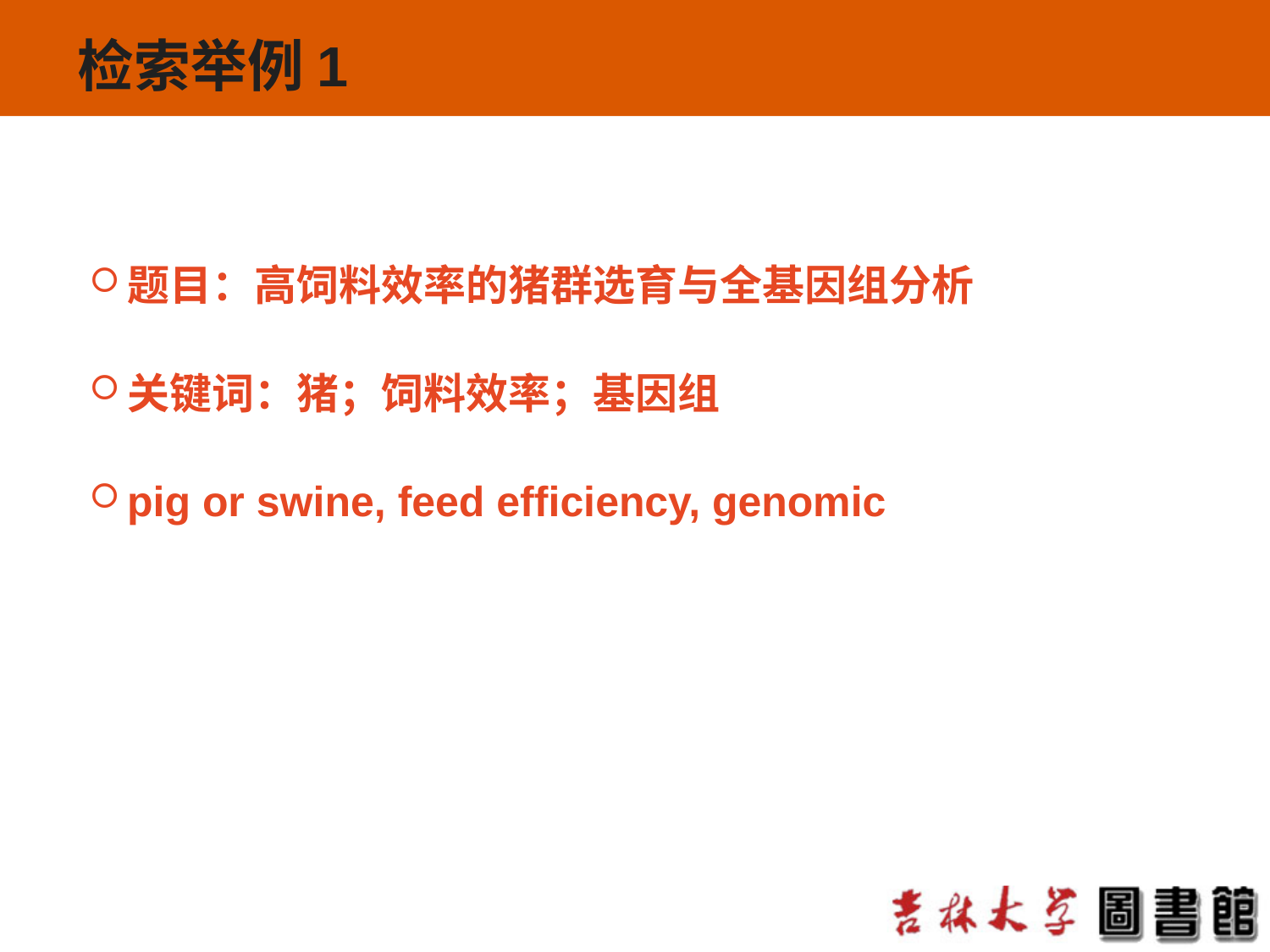

# 检索举例1

题目：高饲料效率的猪群选育与全基因组分析
关键词：猪；饲料效率；基因组
pig or swine, feed efficiency, genomic